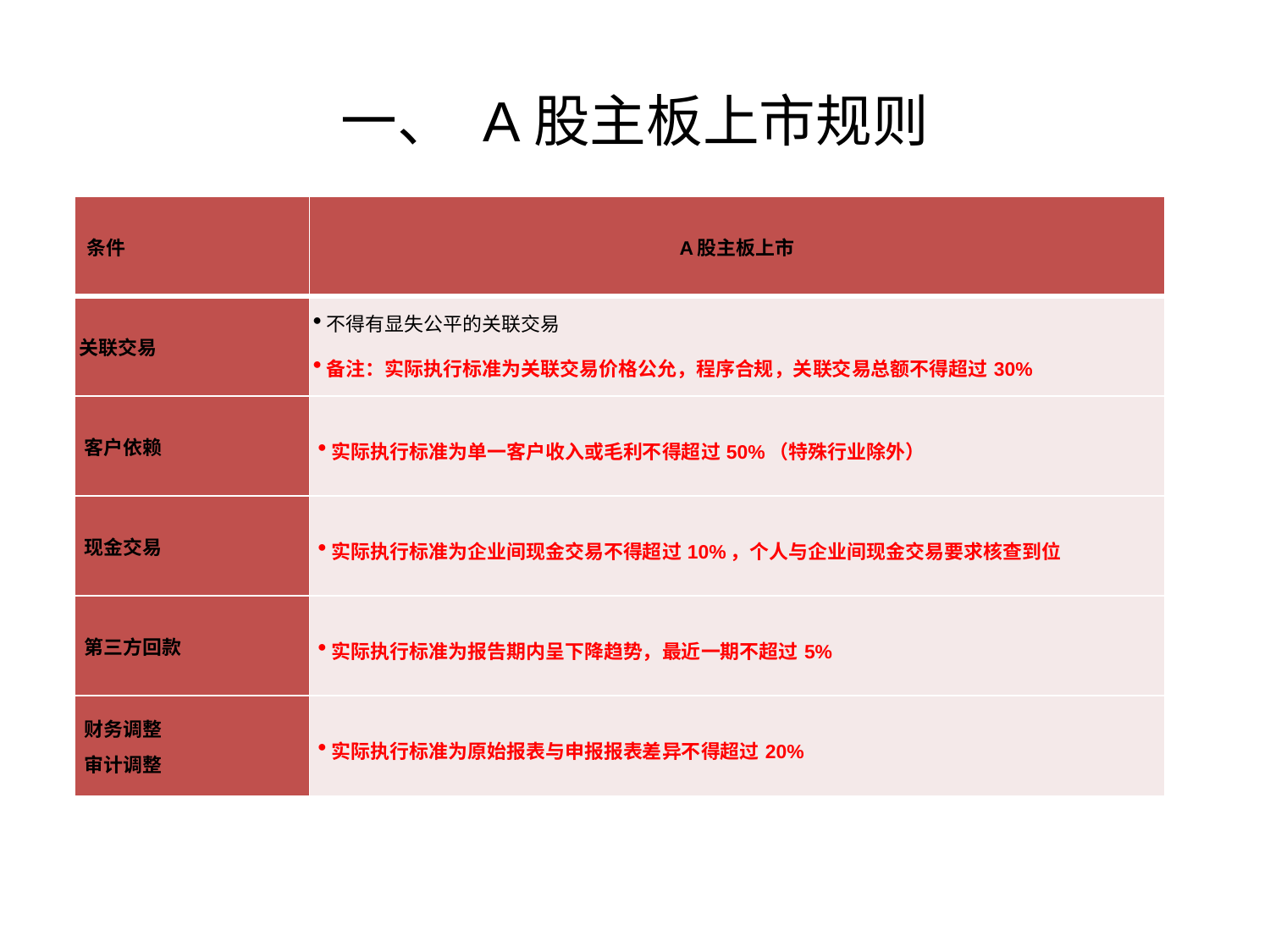

一、 A股主板上市规则
| 条件 | A股主板上市 |
| --- | --- |
| 关联交易 | 不得有显失公平的关联交易 备注：实际执行标准为关联交易价格公允，程序合规，关联交易总额不得超过30% |
| 客户依赖 | 实际执行标准为单一客户收入或毛利不得超过50%（特殊行业除外） |
| 现金交易 | 实际执行标准为企业间现金交易不得超过10%，个人与企业间现金交易要求核查到位 |
| 第三方回款 | 实际执行标准为报告期内呈下降趋势，最近一期不超过5% |
| 财务调整 审计调整 | 实际执行标准为原始报表与申报报表差异不得超过20% |